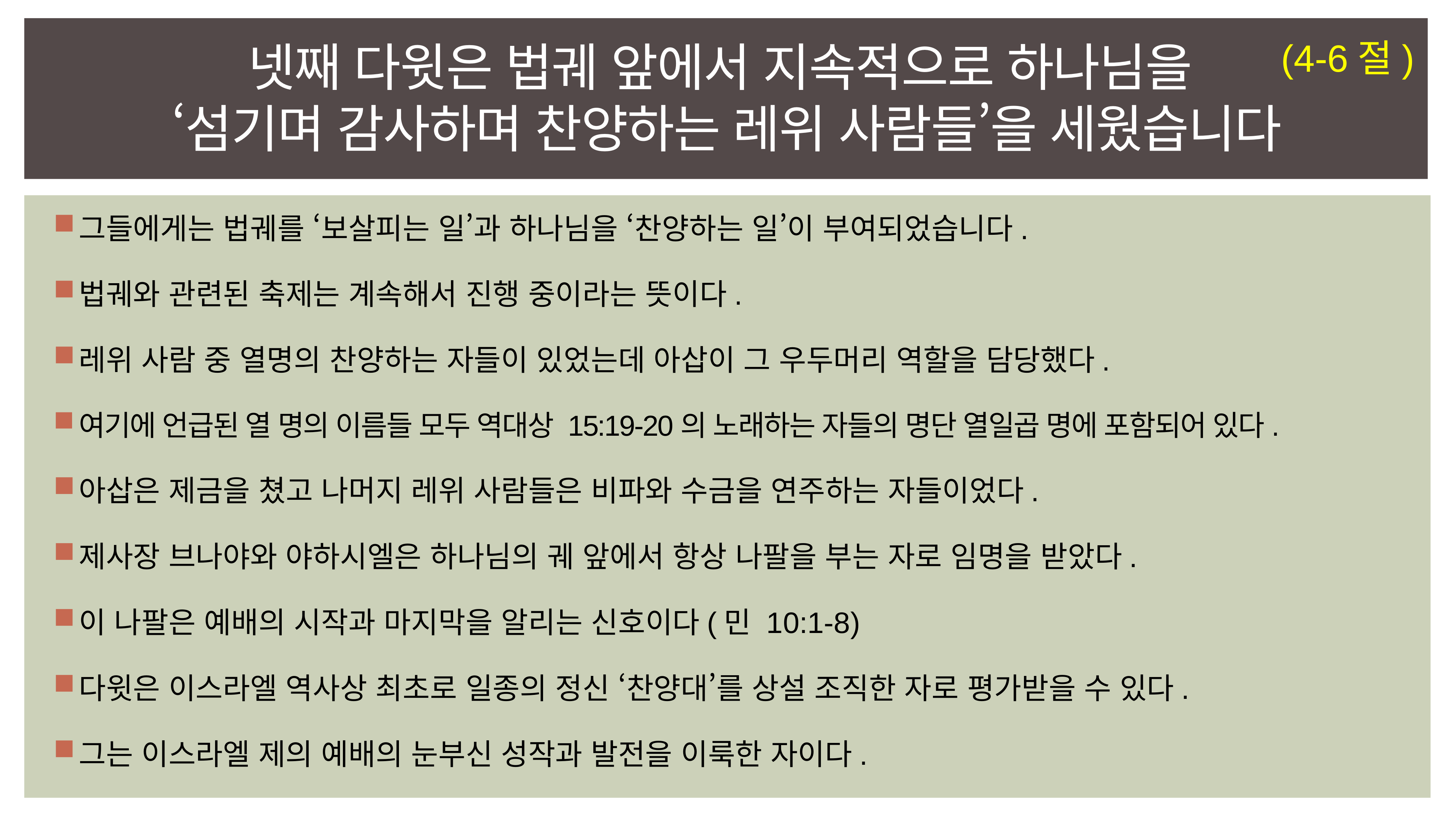

# 넷째 다윗은 법궤 앞에서 지속적으로 하나님을 ‘섬기며 감사하며 찬양하는 레위 사람들’을 세웠습니다
(4-6절)

그들에게는 법궤를 ‘보살피는 일’과 하나님을 ‘찬양하는 일’이 부여되었습니다.
법궤와 관련된 축제는 계속해서 진행 중이라는 뜻이다.
레위 사람 중 열명의 찬양하는 자들이 있었는데 아삽이 그 우두머리 역할을 담당했다.
여기에 언급된 열 명의 이름들 모두 역대상 15:19-20의 노래하는 자들의 명단 열일곱 명에 포함되어 있다.
아삽은 제금을 쳤고 나머지 레위 사람들은 비파와 수금을 연주하는 자들이었다.
제사장 브나야와 야하시엘은 하나님의 궤 앞에서 항상 나팔을 부는 자로 임명을 받았다.
이 나팔은 예배의 시작과 마지막을 알리는 신호이다(민 10:1-8)
다윗은 이스라엘 역사상 최초로 일종의 정신 ‘찬양대’를 상설 조직한 자로 평가받을 수 있다.
그는 이스라엘 제의 예배의 눈부신 성작과 발전을 이룩한 자이다.